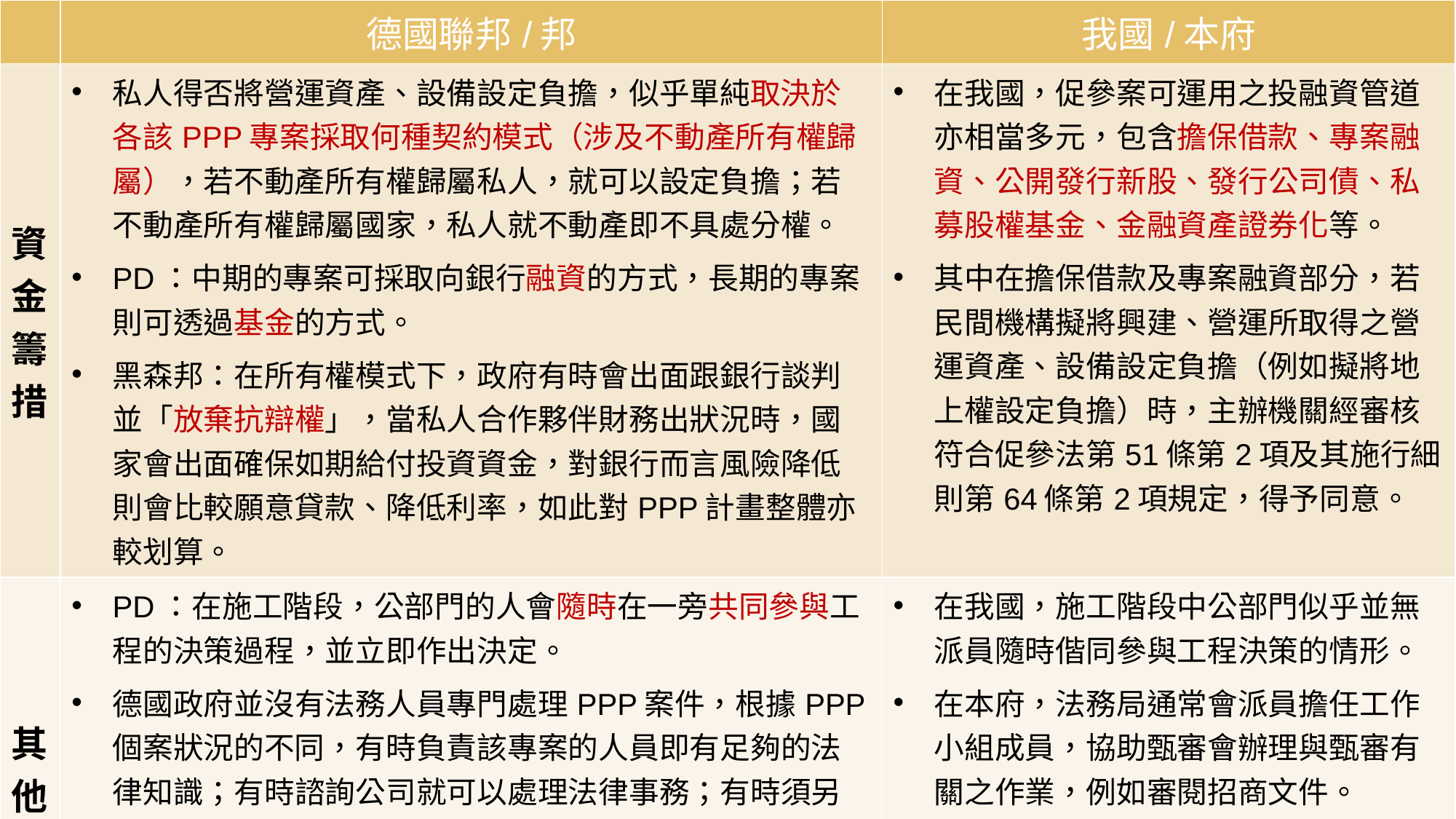

|  | 德國聯邦/邦 | 我國/本府 |
| --- | --- | --- |
| 資金籌措 | 私人得否將營運資產、設備設定負擔，似乎單純取決於各該PPP專案採取何種契約模式（涉及不動產所有權歸屬），若不動產所有權歸屬私人，就可以設定負擔；若不動產所有權歸屬國家，私人就不動產即不具處分權。 PD：中期的專案可採取向銀行融資的方式，長期的專案則可透過基金的方式。 黑森邦：在所有權模式下，政府有時會出面跟銀行談判並「放棄抗辯權」，當私人合作夥伴財務出狀況時，國家會出面確保如期給付投資資金，對銀行而言風險降低則會比較願意貸款、降低利率，如此對PPP計畫整體亦較划算。 | 在我國，促參案可運用之投融資管道亦相當多元，包含擔保借款、專案融資、公開發行新股、發行公司債、私募股權基金、金融資產證券化等。 其中在擔保借款及專案融資部分，若民間機構擬將興建、營運所取得之營運資產、設備設定負擔（例如擬將地上權設定負擔）時，主辦機關經審核符合促參法第51條第2項及其施行細則第64條第2項規定，得予同意。 |
| 其他 | PD：在施工階段，公部門的人會隨時在一旁共同參與工程的決策過程，並立即作出決定。 德國政府並沒有法務人員專門處理PPP案件，根據PPP個案狀況的不同，有時負責該專案的人員即有足夠的法律知識；有時諮詢公司就可以處理法律事務；有時須另外聘請律師；有時由政府的法律專業人員負責協助法律事務（但實務上鮮少這種情況）。 聯邦及邦均無營運績效良好可優先續約之規定。 | 在我國，施工階段中公部門似乎並無派員隨時偕同參與工程決策的情形。 在本府，法務局通常會派員擔任工作小組成員，協助甄審會辦理與甄審有關之作業，例如審閱招商文件。 我國促參法第51條之1第3項規定，經主辦機關評定為營運績效良好之民間機構，主辦機關得與其優先定約。 |